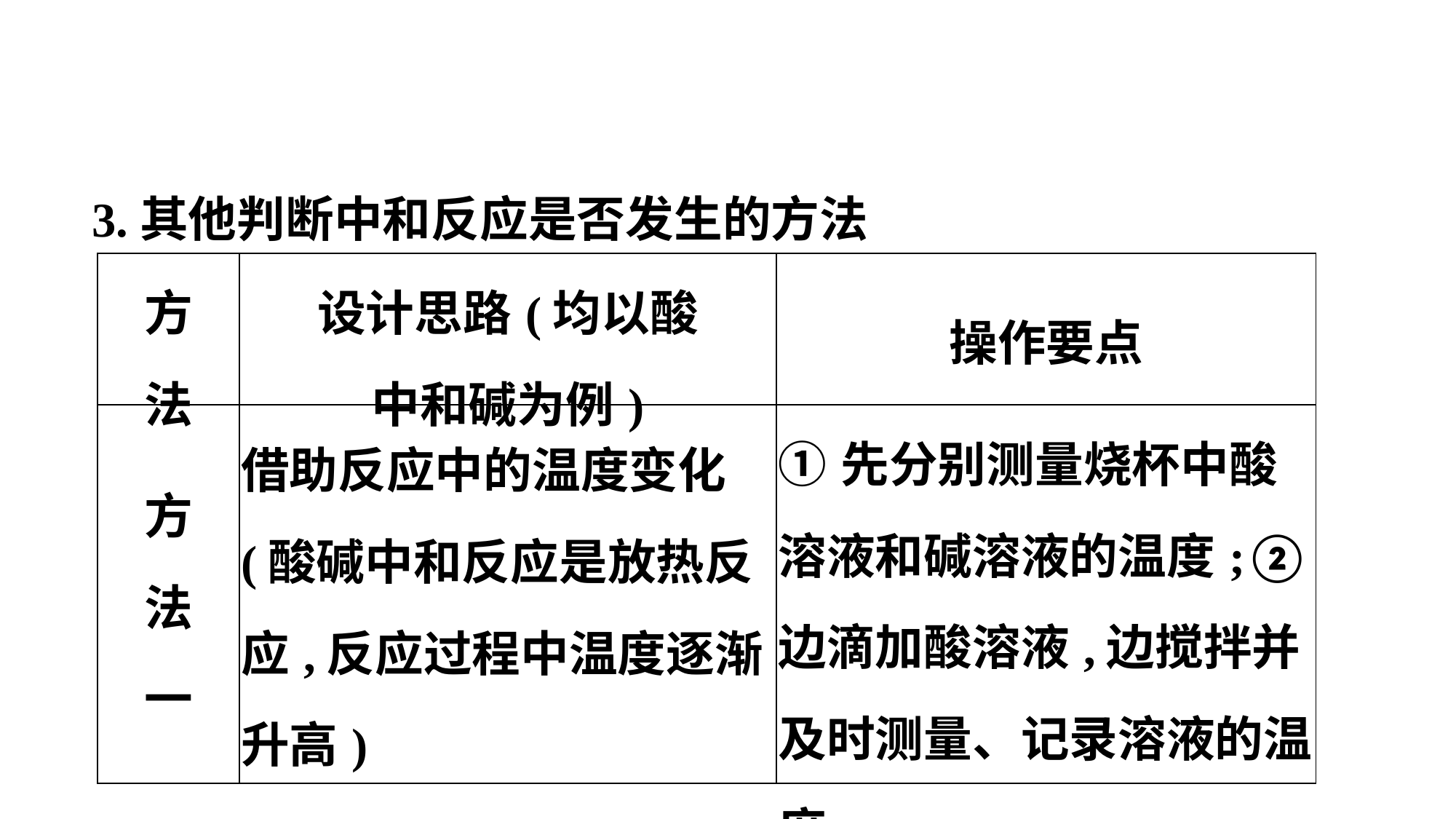

3.其他判断中和反应是否发生的方法
| 方 法 | 设计思路(均以酸 中和碱为例) | 操作要点 |
| --- | --- | --- |
| 方 法 一 | 借助反应中的温度变化(酸碱中和反应是放热反应,反应过程中温度逐渐升高) | ①先分别测量烧杯中酸溶液和碱溶液的温度;②边滴加酸溶液,边搅拌并及时测量、记录溶液的温度 |